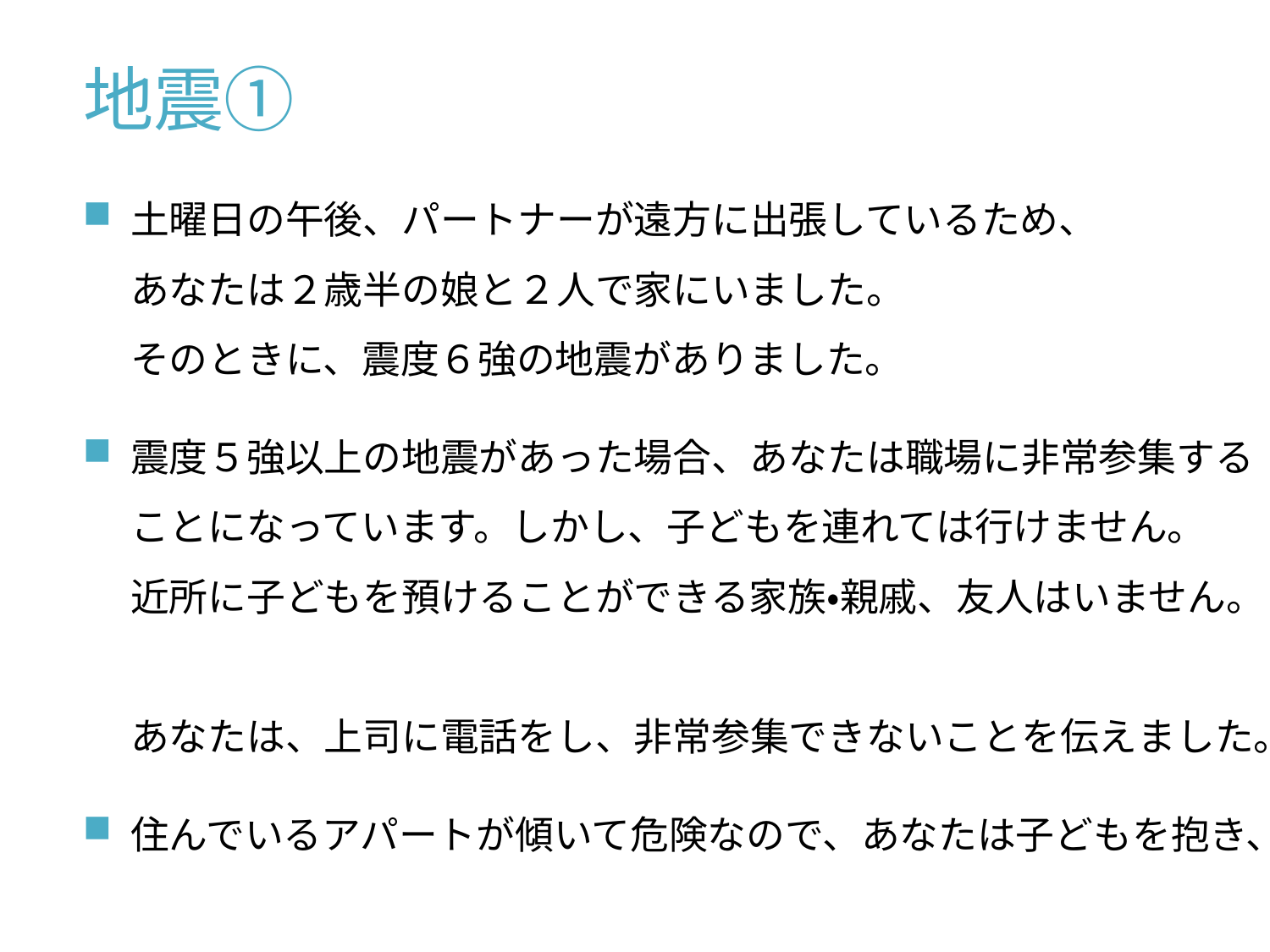

# 地震①
土曜日の午後、パートナーが遠方に出張しているため、
あなたは２歳半の娘と２人で家にいました。
そのときに、震度６強の地震がありました。
震度５強以上の地震があった場合、あなたは職場に非常参集することになっています。しかし、子どもを連れては行けません。
近所に子どもを預けることができる家族・親戚、友人はいません。
あなたは、上司に電話をし、非常参集できないことを伝えました。
住んでいるアパートが傾いて危険なので、あなたは子どもを抱き、
食料や着替えなどをリュックサックに詰め込み、
避難所となっている公民館に向かいました。